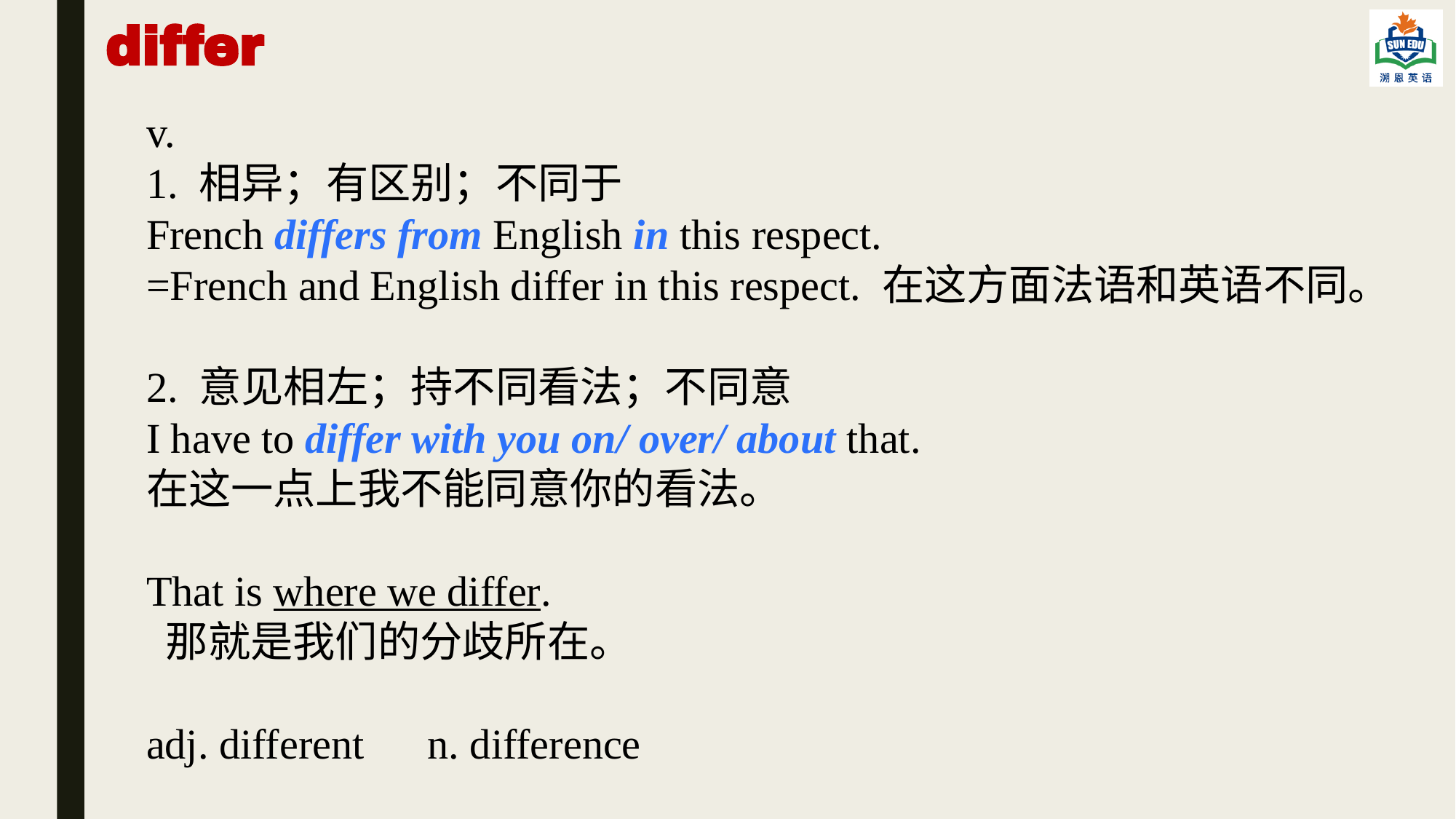

differ
v.
1. 相异；有区别；不同于
French differs from English in this respect.
=French and English differ in this respect. 在这方面法语和英语不同。

2. 意见相左；持不同看法；不同意
I have to differ with you on/ over/ about that.
在这一点上我不能同意你的看法。

That is where we differ.
 那就是我们的分歧所在。

adj. different      n. difference